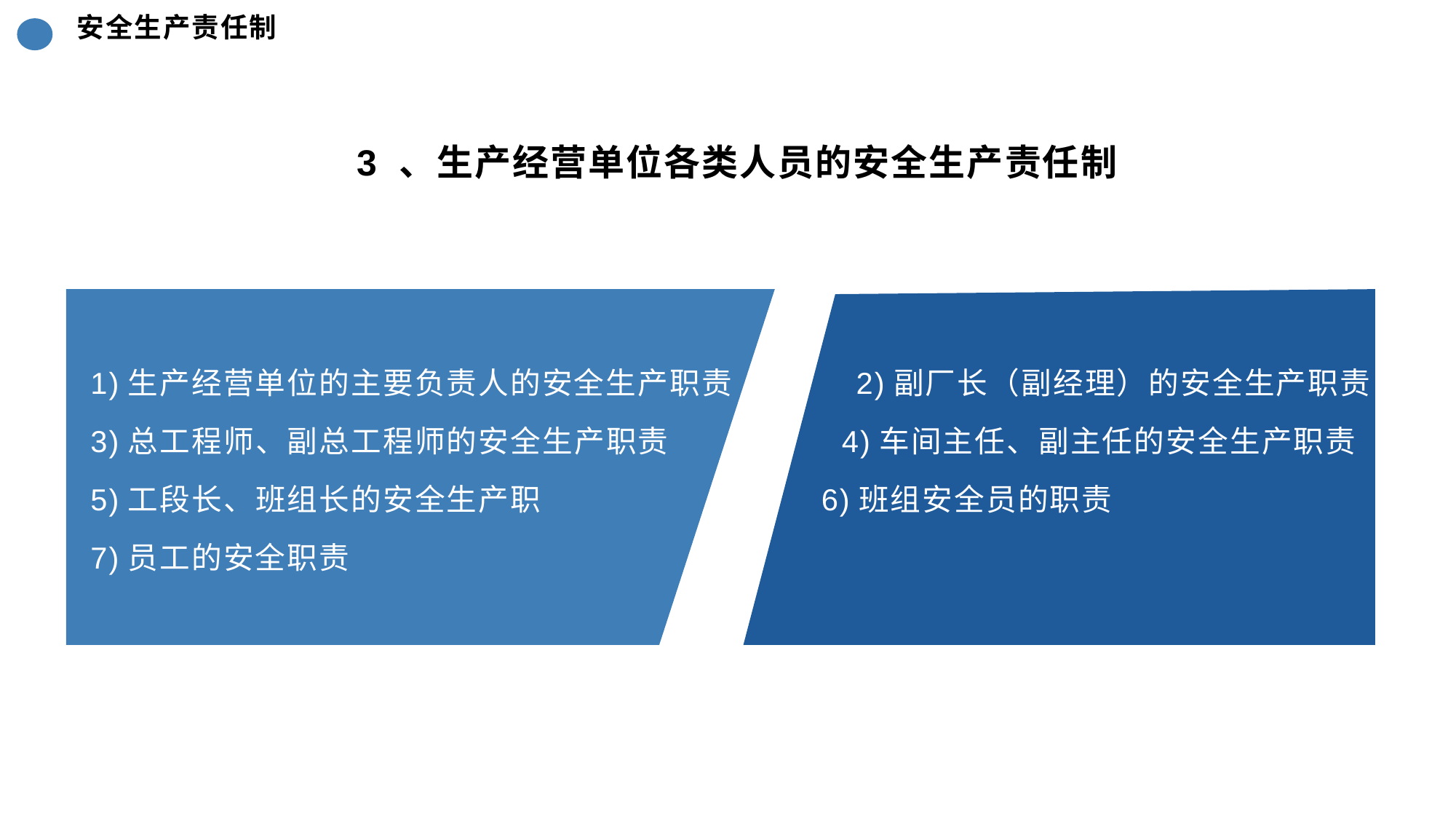

安全生产责任制
3 、生产经营单位各类人员的安全生产责任制

1)生产经营单位的主要负责人的安全生产职责              2)副厂长（副经理）的安全生产职责
3)总工程师、副总工程师的安全生产职责                    4)车间主任、副主任的安全生产职责
5)工段长、班组长的安全生产职                                 6)班组安全员的职责
7)员工的安全职责